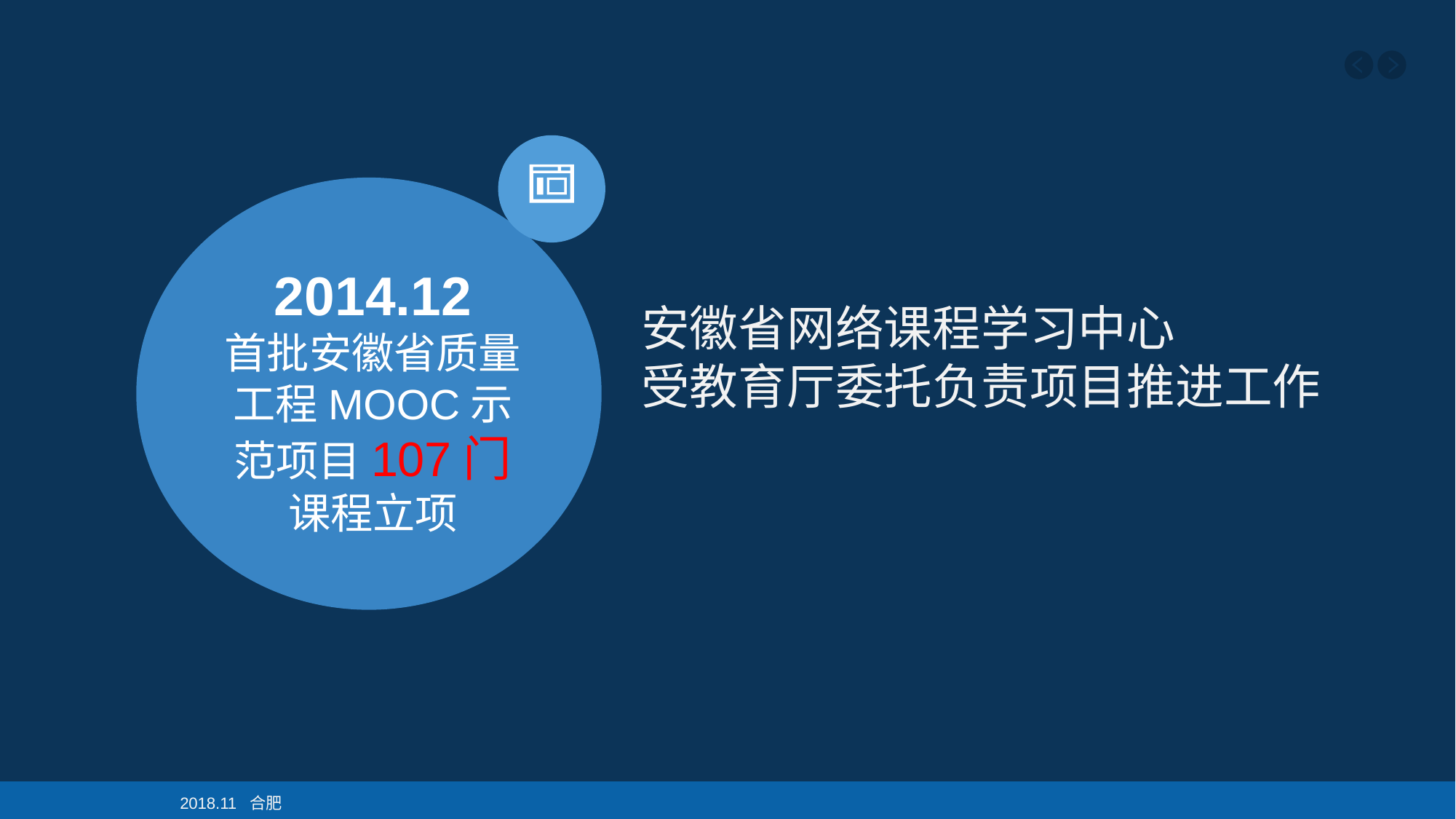

2014.12
首批安徽省质量工程MOOC示范项目107门课程立项

安徽省网络课程学习中心
受教育厅委托负责项目推进工作